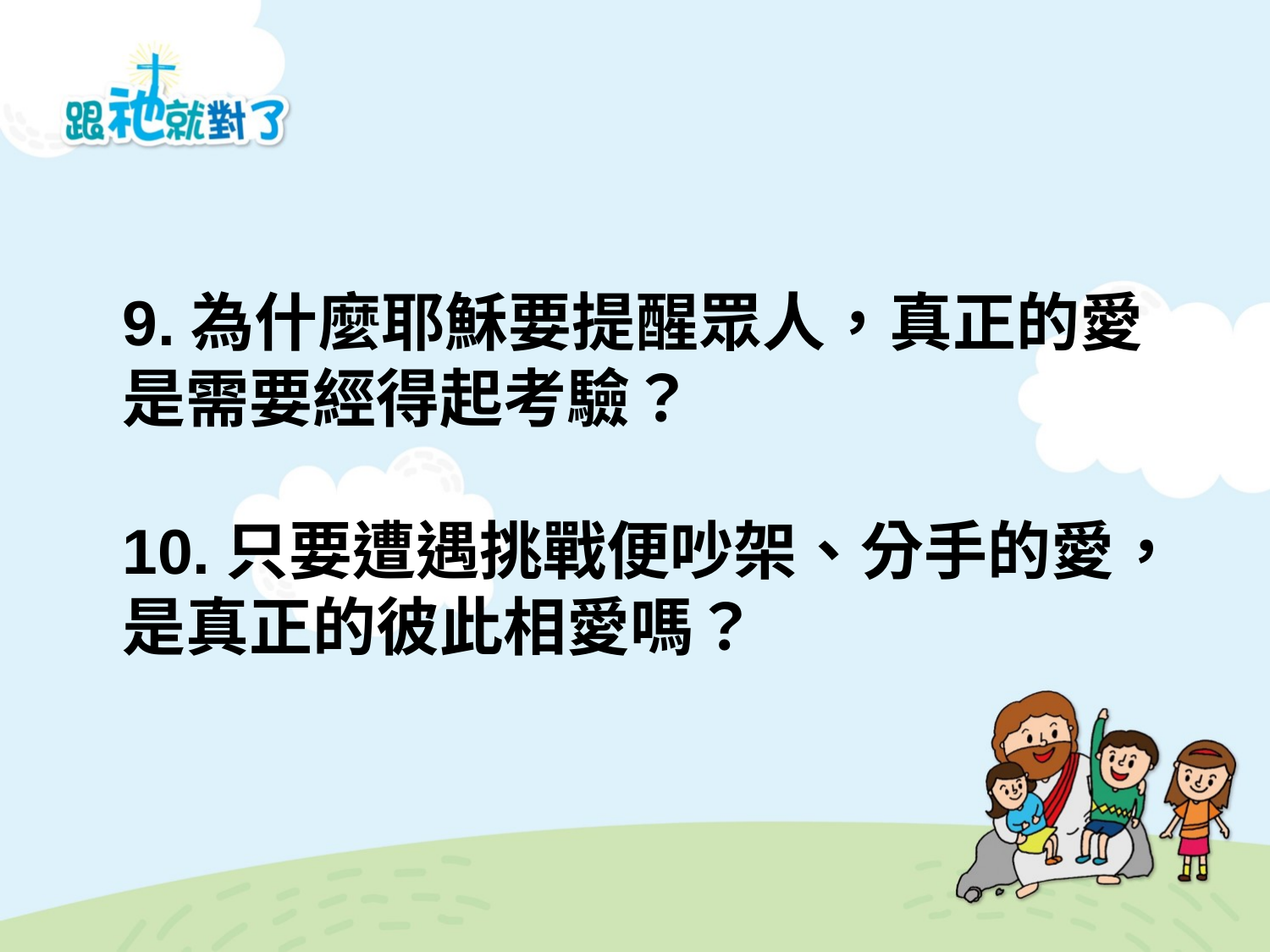

9.為什麼耶穌要提醒眾人，真正的愛是需要經得起考驗？

10.只要遭遇挑戰便吵架、分手的愛，是真正的彼此相愛嗎？